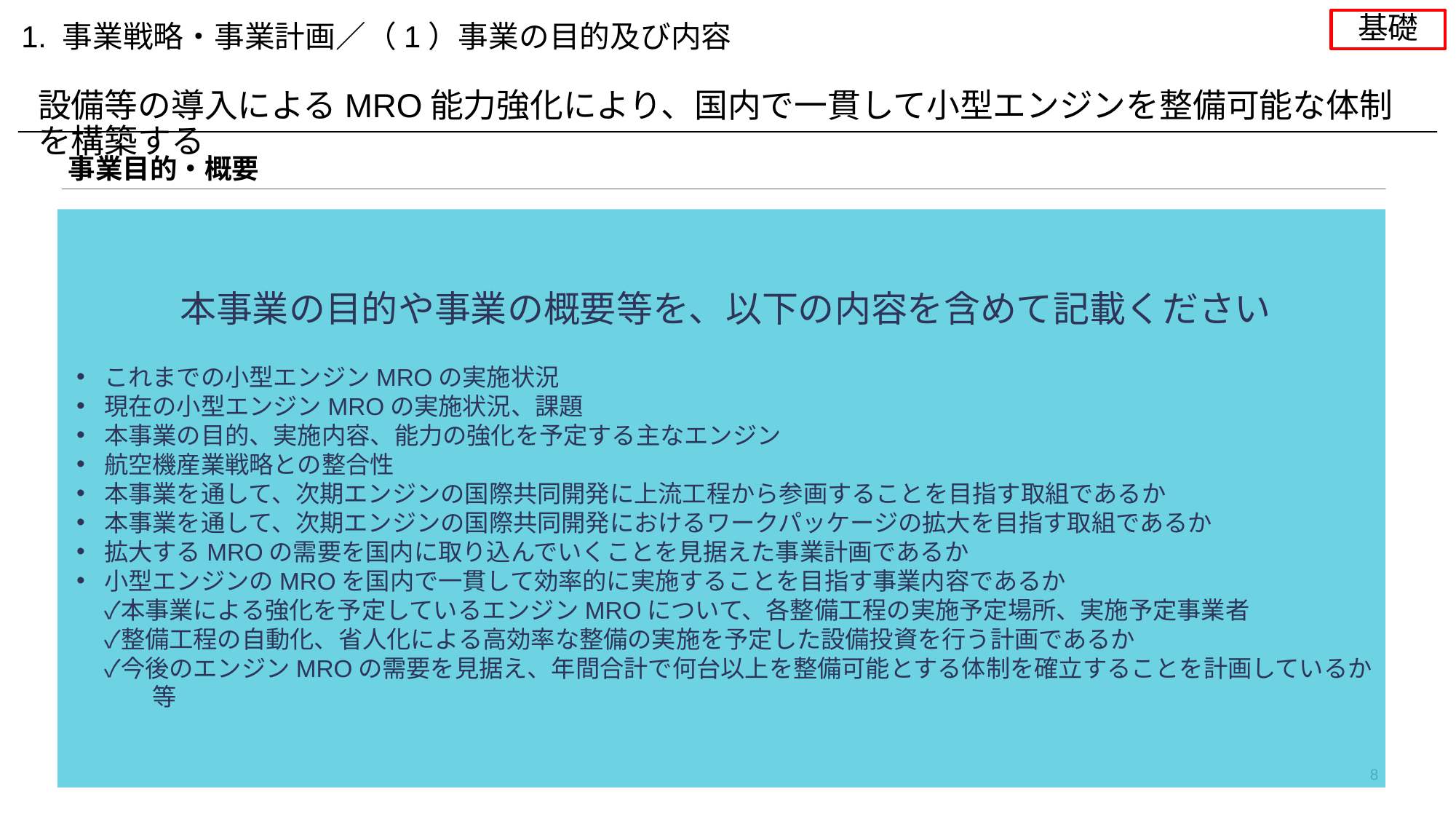

基礎
1. 事業戦略・事業計画／（1）事業の目的及び内容
設備等の導入によるMRO能力強化により、国内で一貫して小型エンジンを整備可能な体制を構築する
事業目的・概要
本事業の目的や事業の概要等を、以下の内容を含めて記載ください

これまでの小型エンジンMROの実施状況
現在の小型エンジンMROの実施状況、課題
本事業の目的、実施内容、能力の強化を予定する主なエンジン
航空機産業戦略との整合性
本事業を通して、次期エンジンの国際共同開発に上流工程から参画することを目指す取組であるか
本事業を通して、次期エンジンの国際共同開発におけるワークパッケージの拡大を目指す取組であるか
拡大するMROの需要を国内に取り込んでいくことを見据えた事業計画であるか
小型エンジンのMROを国内で一貫して効率的に実施することを目指す事業内容であるか
✓本事業による強化を予定しているエンジンMROについて、各整備工程の実施予定場所、実施予定事業者
✓整備工程の自動化、省人化による高効率な整備の実施を予定した設備投資を行う計画であるか
✓今後のエンジンMROの需要を見据え、年間合計で何台以上を整備可能とする体制を確立することを計画しているか　　等